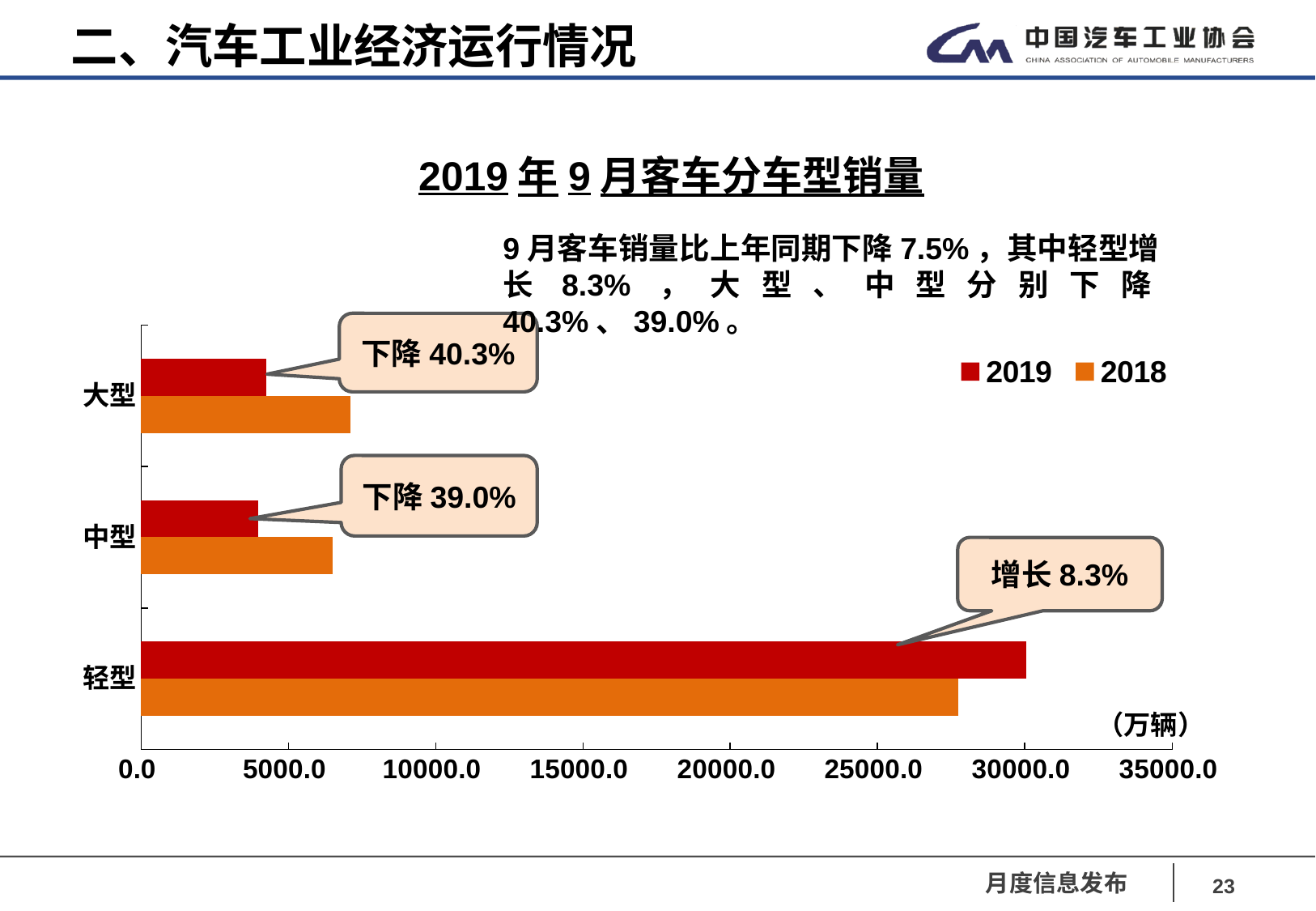

二、汽车工业经济运行情况
2019年9月客车分车型销量
9月客车销量比上年同期下降7.5%，其中轻型增长8.3%，大型、中型分别下降40.3%、39.0%。

### Chart

| Category | 2018 | 2019 |
|---|---|---|
| 轻型 | 27747.0 | 30056.0 |
| 中型 | 6496.0 | 3965.0 |
| 大型 | 7100.0 | 4241.0 |
下降40.3%
下降39.0%
增长8.3%
（万辆）